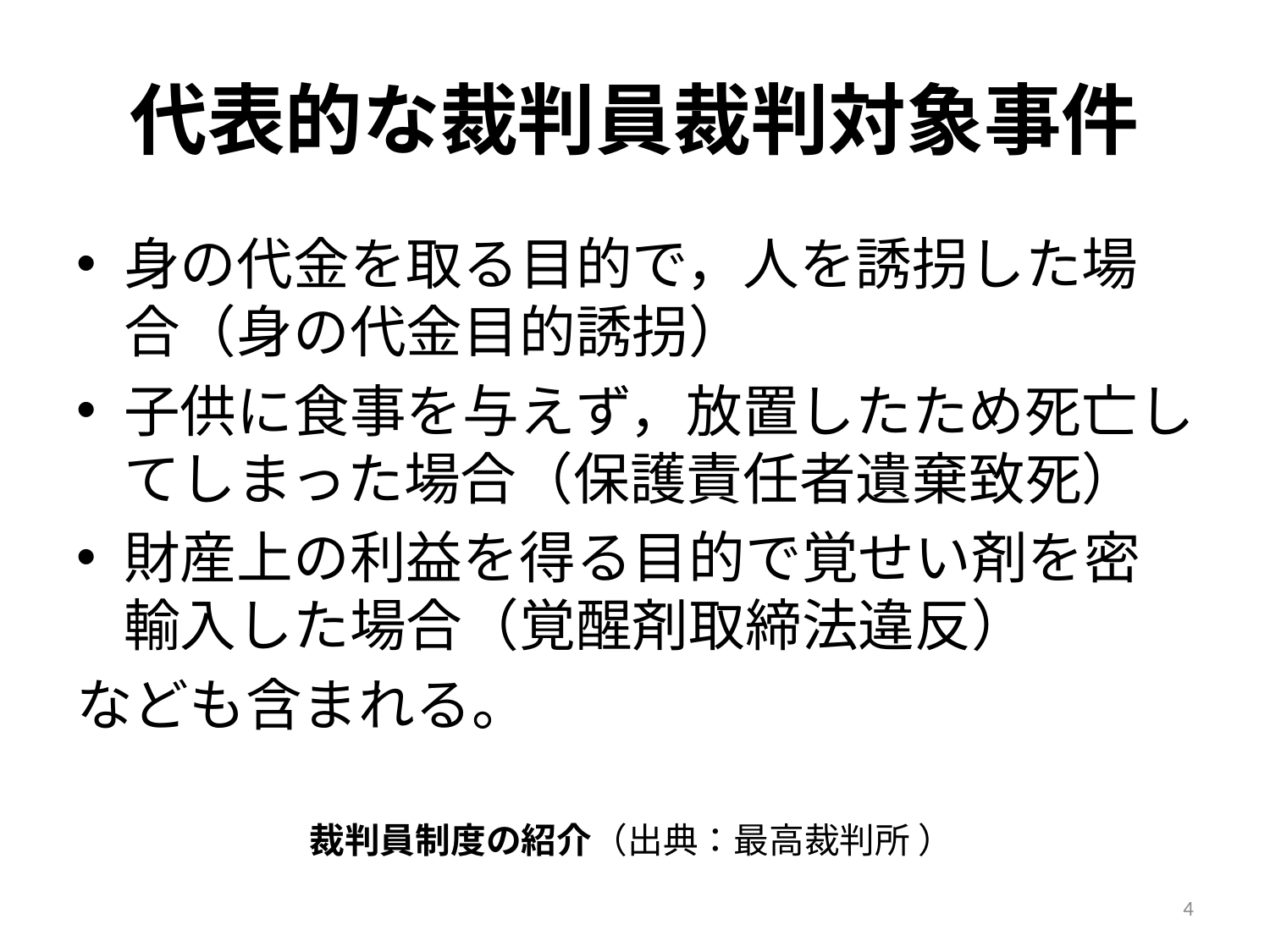

# 代表的な裁判員裁判対象事件
身の代金を取る目的で，人を誘拐した場合（身の代金目的誘拐）
子供に食事を与えず，放置したため死亡してしまった場合（保護責任者遺棄致死）
財産上の利益を得る目的で覚せい剤を密輸入した場合（覚醒剤取締法違反）
なども含まれる。
裁判員制度の紹介（出典：最高裁判所 ）
4